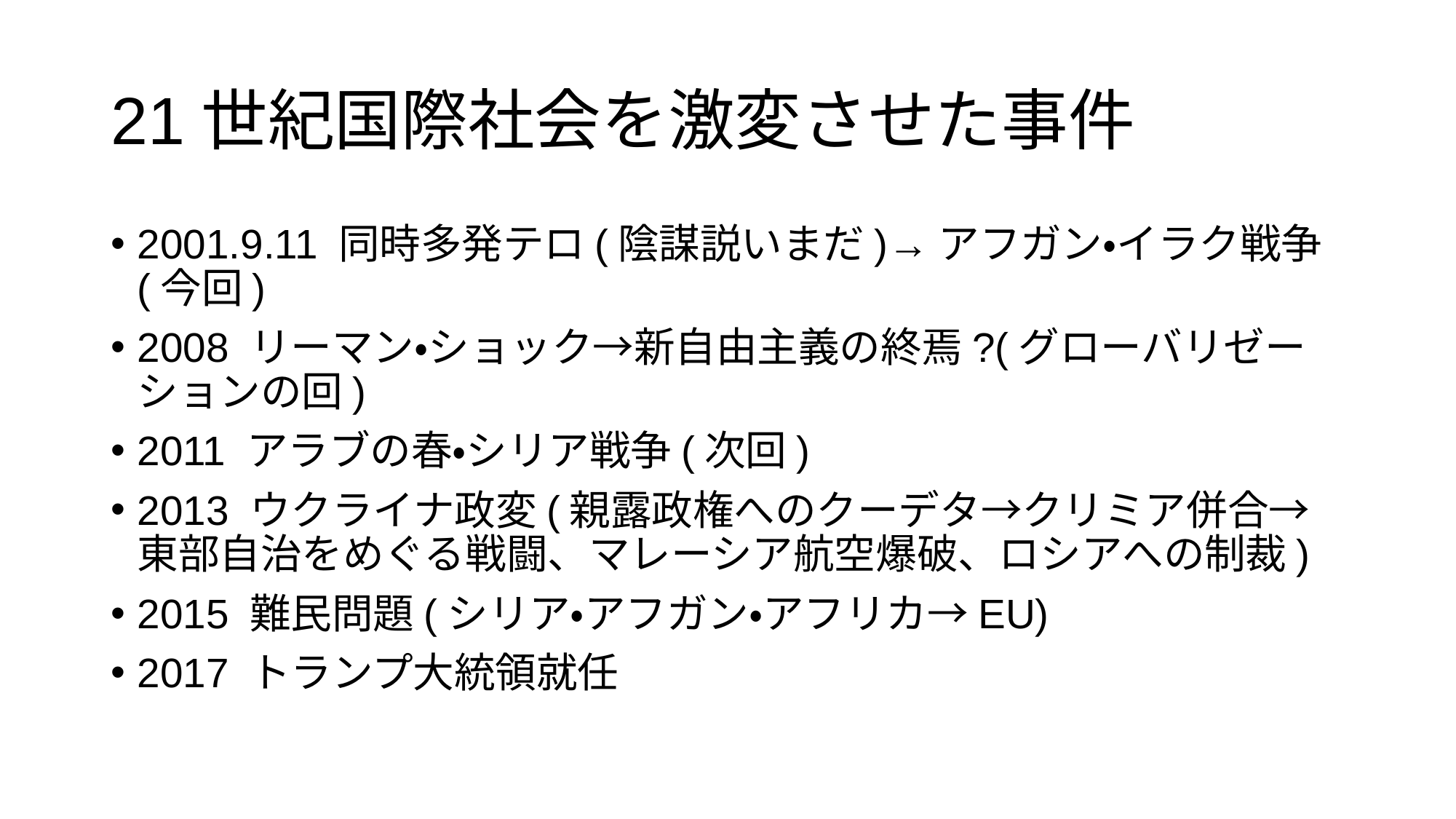

# 21世紀国際社会を激変させた事件
2001.9.11 同時多発テロ(陰謀説いまだ)→アフガン・イラク戦争(今回)
2008 リーマン・ショック→新自由主義の終焉?(グローバリゼーションの回)
2011 アラブの春・シリア戦争(次回)
2013 ウクライナ政変(親露政権へのクーデタ→クリミア併合→東部自治をめぐる戦闘、マレーシア航空爆破、ロシアへの制裁)
2015 難民問題(シリア・アフガン・アフリカ→EU)
2017 トランプ大統領就任